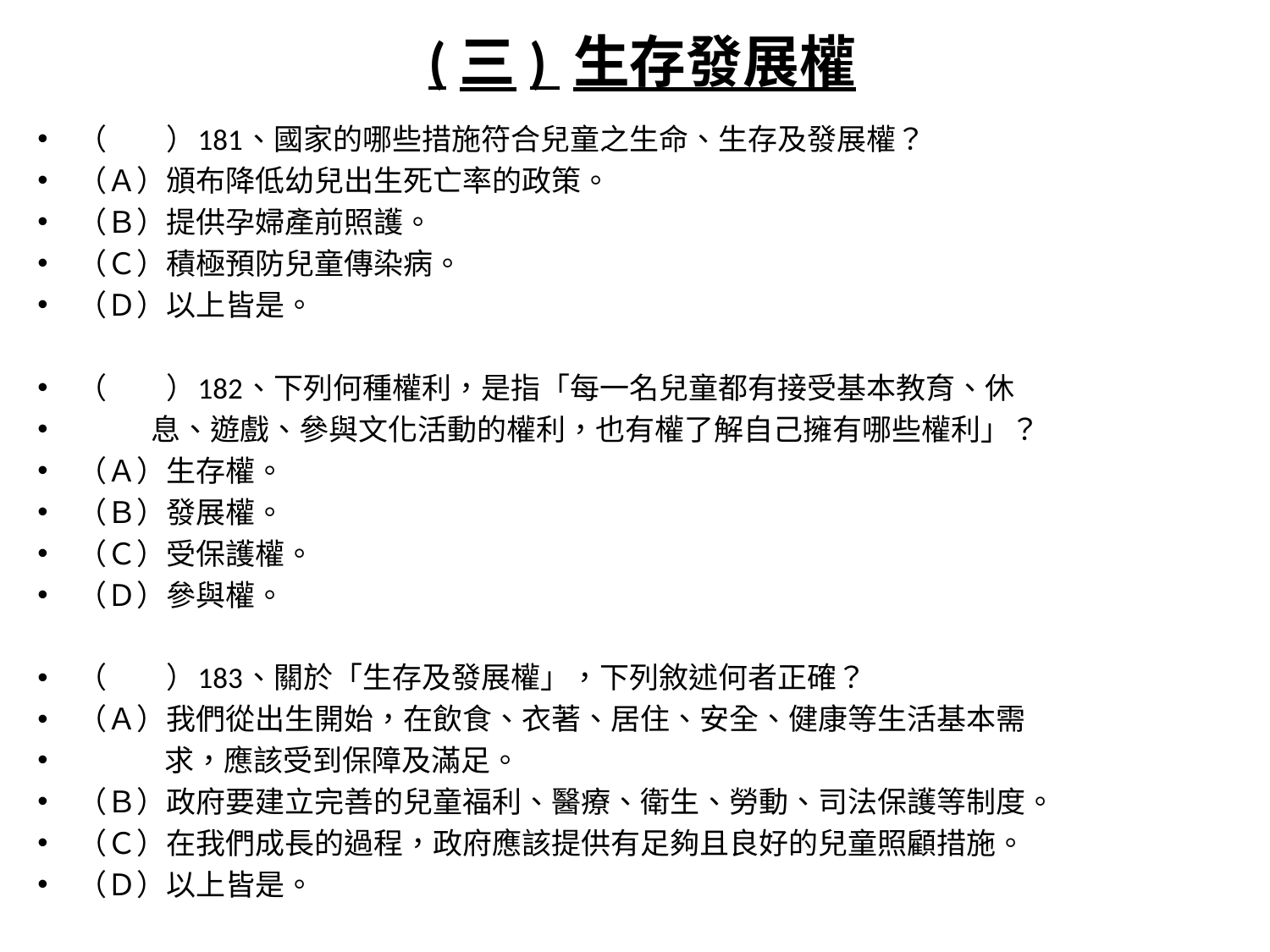

# (三) 生存發展權
（　　）181、國家的哪些措施符合兒童之生命、生存及發展權？
（Ａ）頒布降低幼兒出生死亡率的政策。
（Ｂ）提供孕婦產前照護。
（Ｃ）積極預防兒童傳染病。
（Ｄ）以上皆是。

（　　）182、下列何種權利，是指「每一名兒童都有接受基本教育、休
           息、遊戲、參與文化活動的權利，也有權了解自己擁有哪些權利」？
（Ａ）生存權。
（Ｂ）發展權。
（Ｃ）受保護權。
（Ｄ）參與權。

（　　）183、關於「生存及發展權」，下列敘述何者正確？
（Ａ）我們從出生開始，在飲食、衣著、居住、安全、健康等生活基本需
             求，應該受到保障及滿足。
（Ｂ）政府要建立完善的兒童福利、醫療、衛生、勞動、司法保護等制度。
（Ｃ）在我們成長的過程，政府應該提供有足夠且良好的兒童照顧措施。
（Ｄ）以上皆是。